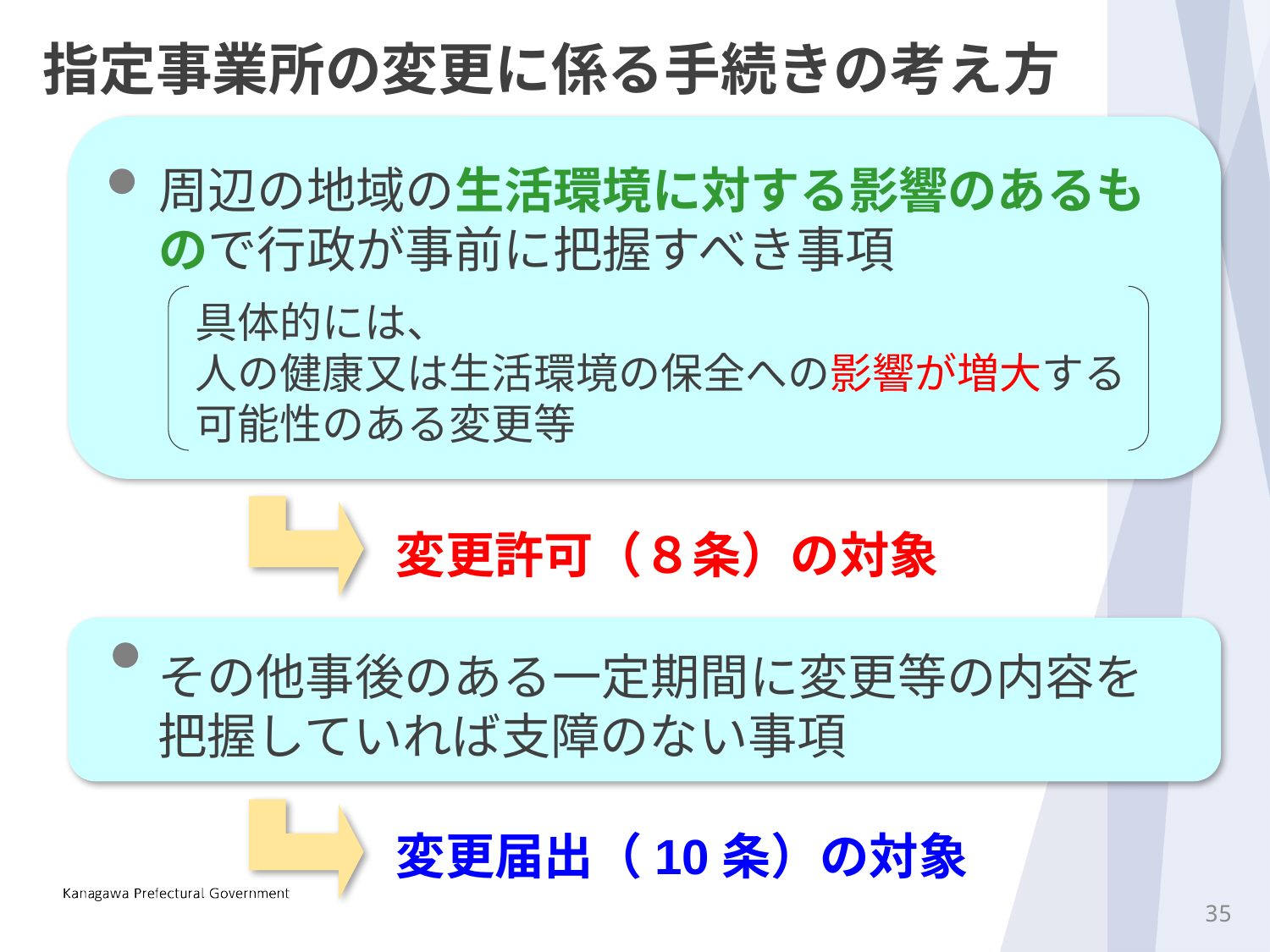

指定事業所の変更に係る手続きの考え方

周辺の地域の生活環境に対する影響のあるもので行政が事前に把握すべき事項

具体的には、
人の健康又は生活環境の保全への影響が増大する可能性のある変更等

変更許可（８条）の対象

その他事後のある一定期間に変更等の内容を把握していれば支障のない事項

変更届出（10条）の対象
35